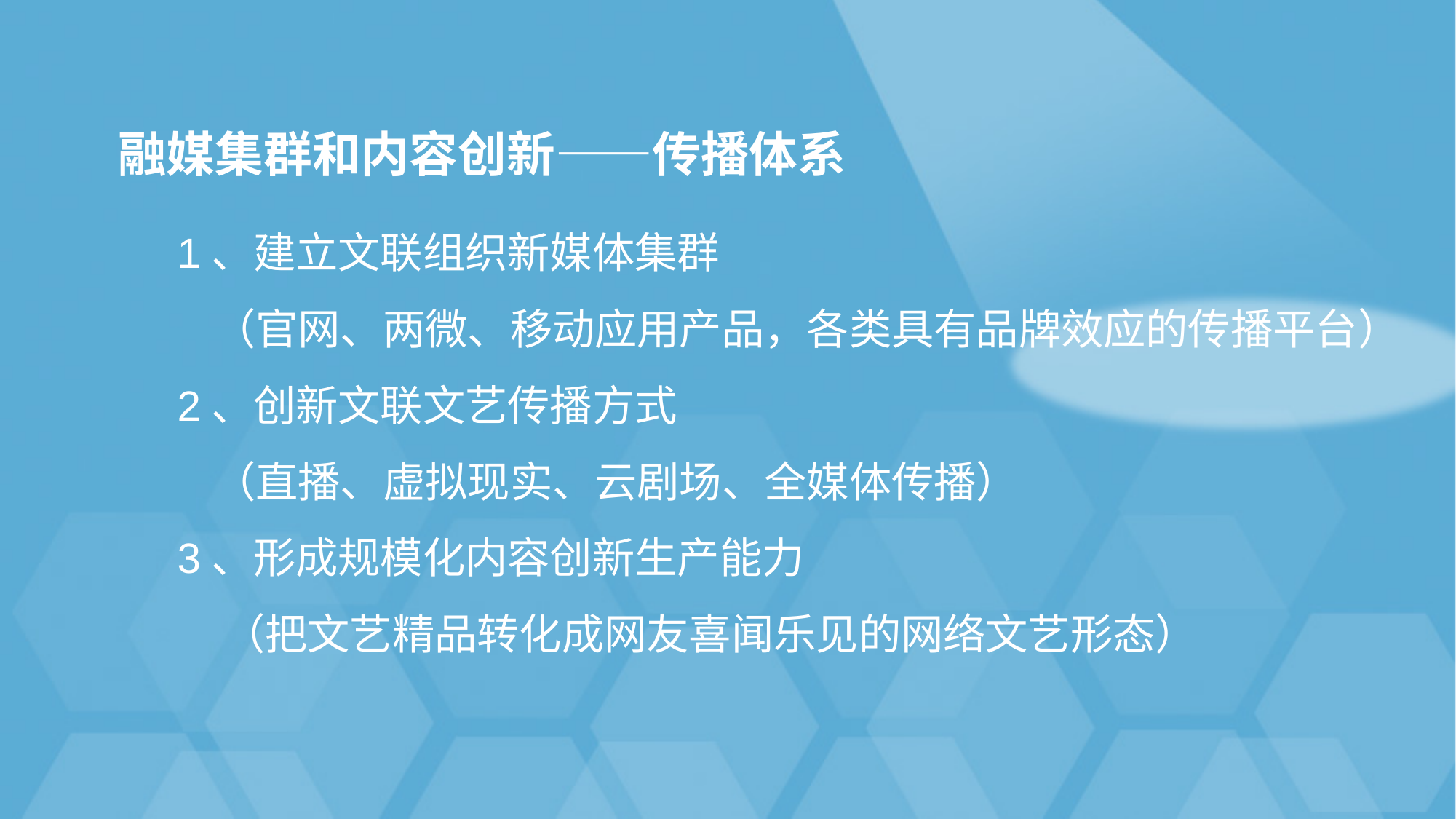

融媒集群和内容创新——传播体系
     1、建立文联组织新媒体集群
         （官网、两微、移动应用产品，各类具有品牌效应的传播平台）
     2、创新文联文艺传播方式
         （直播、虚拟现实、云剧场、全媒体传播）
     3、形成规模化内容创新生产能力
          （把文艺精品转化成网友喜闻乐见的网络文艺形态）